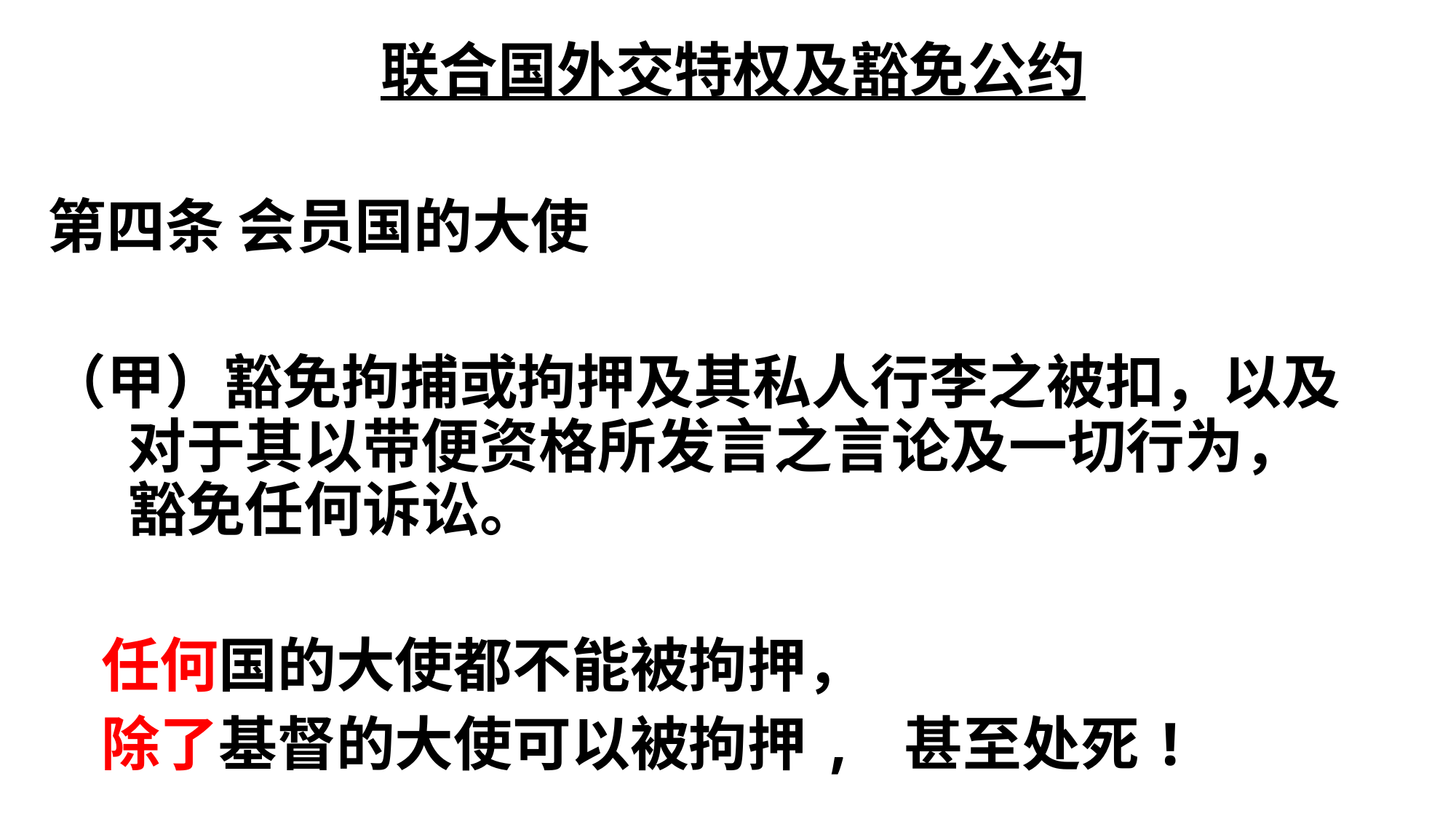

联合国外交特权及豁免公约

第四条 会员国的大使

（甲）豁免拘捕或拘押及其私人行李之被扣，以及
      对于其以带便资格所发言之言论及一切行为，
      豁免任何诉讼。

   任何国的大使都不能被拘押，
   除了基督的大使可以被拘押, 甚至处死!